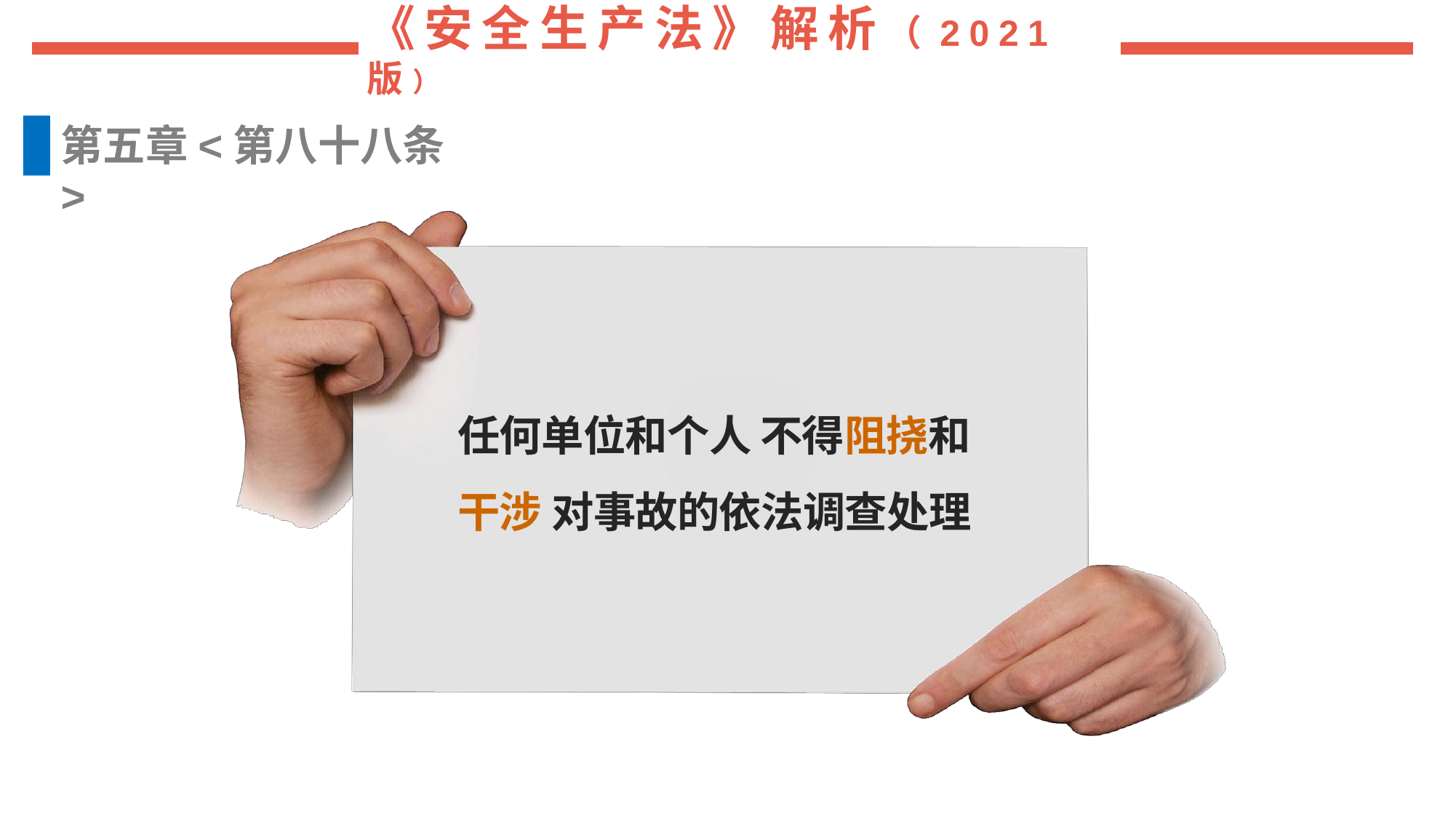

第五章<第八十八条>

任何单位和个人 不得阻挠和干涉 对事故的依法调查处理